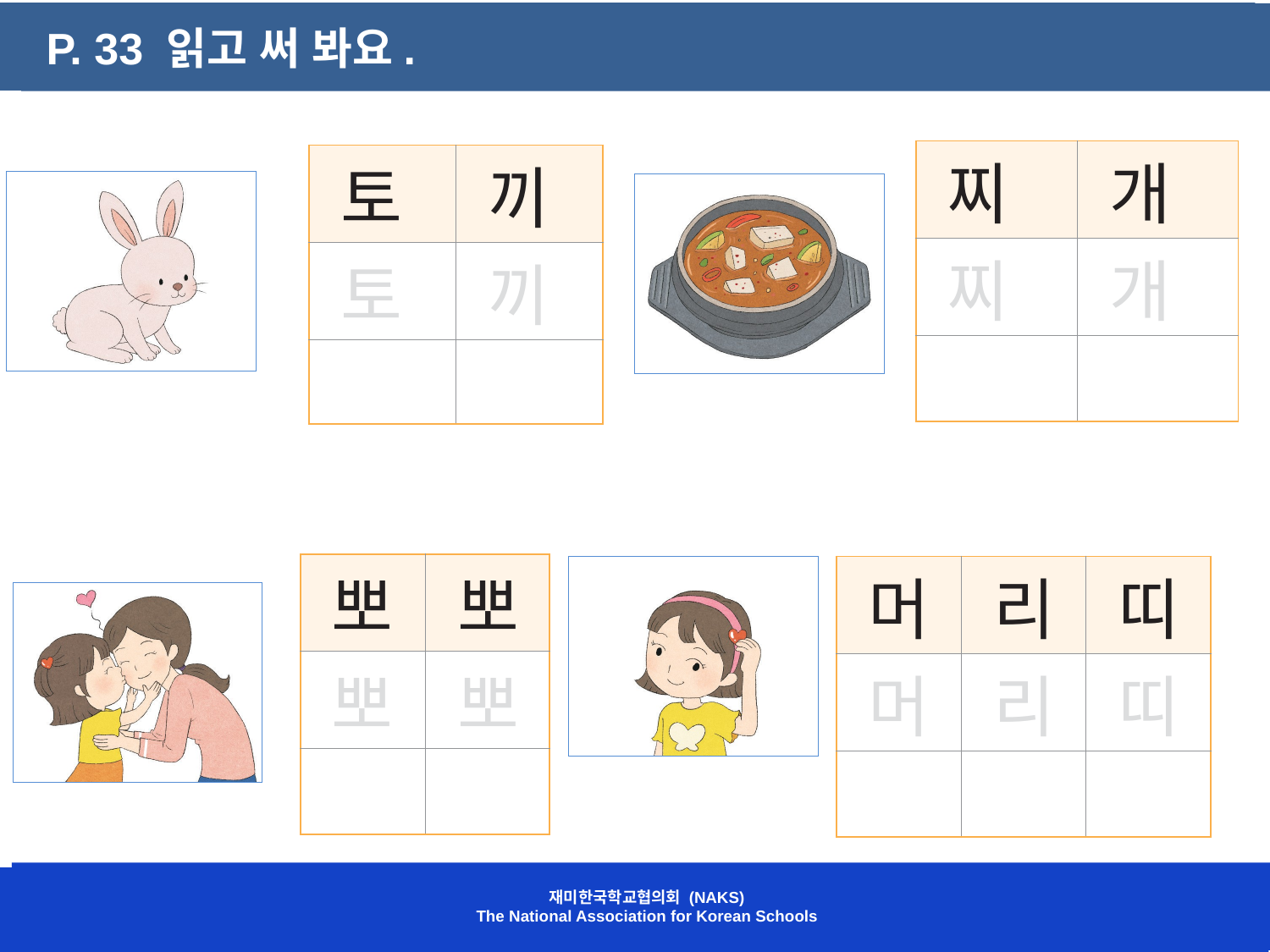

P. 33 읽고 써 봐요.
| 찌 | 개 |
| --- | --- |
| 찌 | 개 |
|  |  |
| 토 | 끼 |
| --- | --- |
| 토 | 끼 |
|  |  |

| 뽀 | 뽀 |
| --- | --- |
| 뽀 | 뽀 |
|  |  |

| 머 | 리 | 띠 |
| --- | --- | --- |
| 머 | 리 | 띠 |
|  |  |  |

재미한국학교협의회 (NAKS)
The National Association for Korean Schools